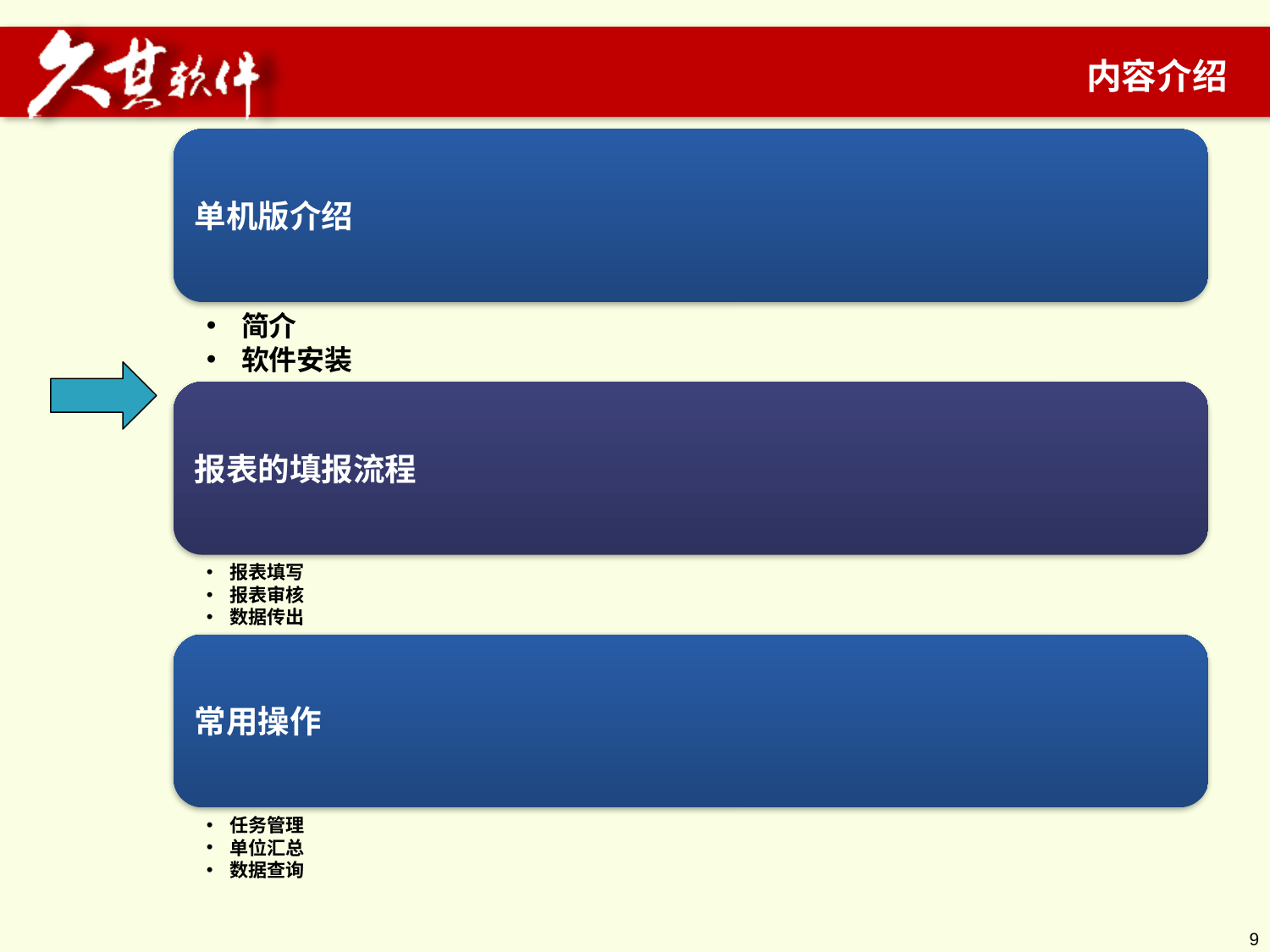

内容介绍
单机版介绍
简介
报表的填报流程
报表填写
数据传出
常用操作
单位汇总
数据查询
软件安装
报表审核
任务管理

9